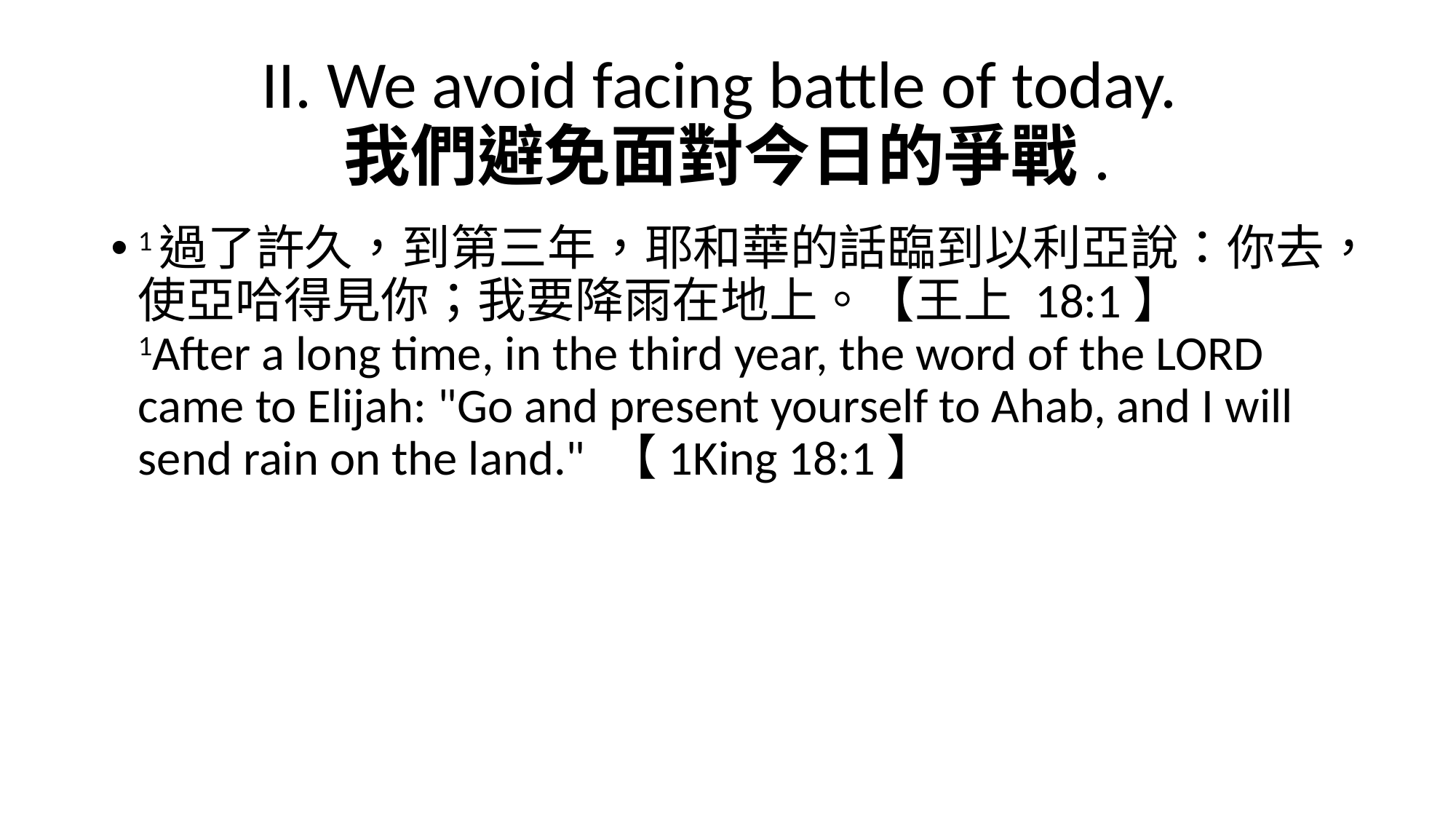

# II. We avoid facing battle of today. 我們避免面對今日的爭戰.
1過了許久，到第三年，耶和華的話臨到以利亞說：你去，使亞哈得見你；我要降雨在地上。【王上 18:1】
1After a long time, in the third year, the word of the LORD came to Elijah: "Go and present yourself to Ahab, and I will send rain on the land." 【1King 18:1】